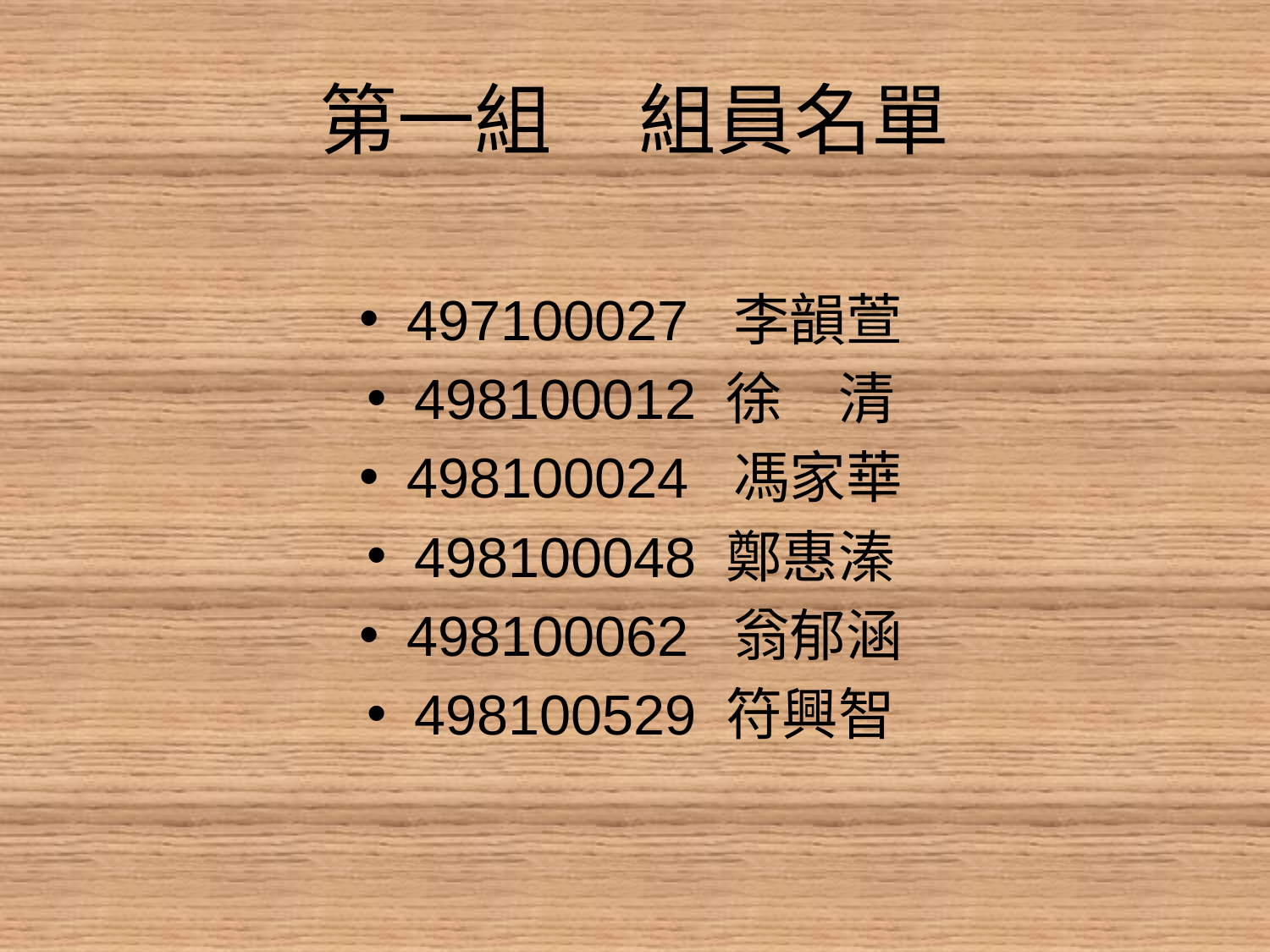

# 第一組     組員名單
497100027  李韻萱
498100012 徐　清
498100024  馮家華
498100048 鄭惠溱
498100062  翁郁涵
498100529 符興智